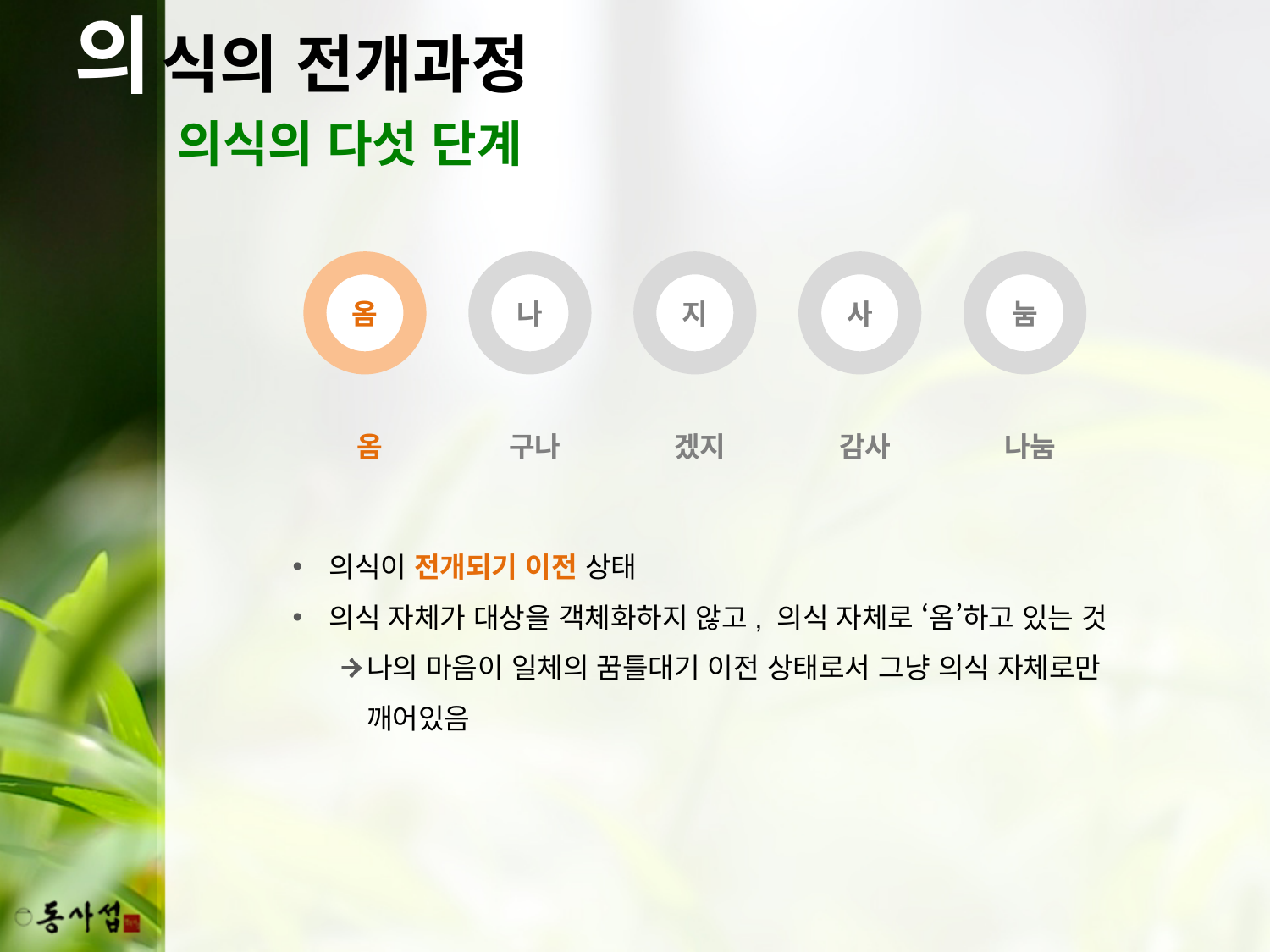

의
식의 전개과정
의식의 다섯 단계

옴
나
지
사
눔
옴
구나
겠지
감사
나눔
의식이 전개되기 이전 상태
의식 자체가 대상을 객체화하지 않고, 의식 자체로 ‘옴’하고 있는 것
나의 마음이 일체의 꿈틀대기 이전 상태로서 그냥 의식 자체로만 깨어있음